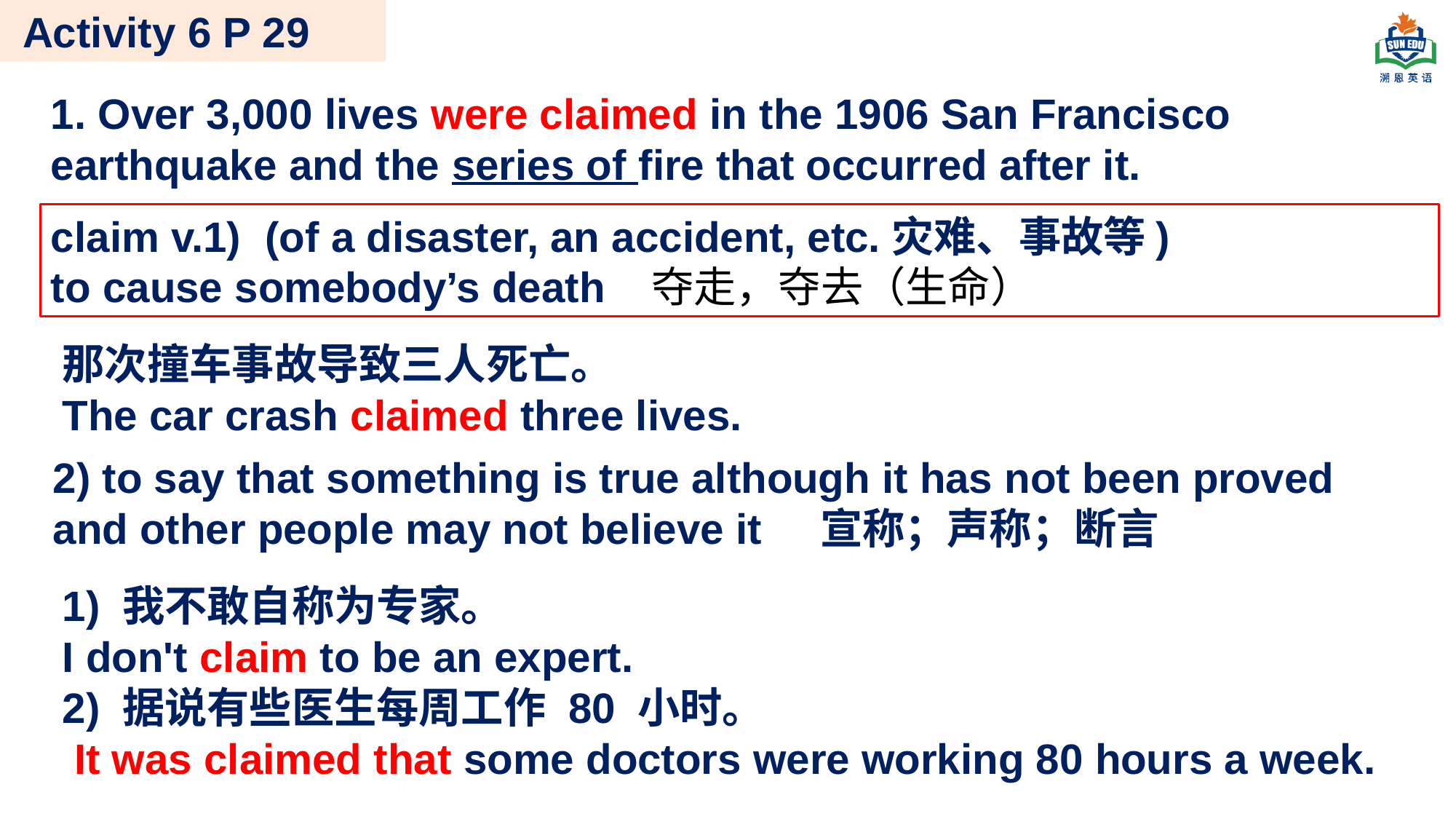

Activity 6 P 29
1. Over 3,000 lives were claimed in the 1906 San Francisco earthquake and the series of fire that occurred after it.
claim v.1)  (of a disaster, an accident, etc.灾难、事故等)
to cause somebody’s death   夺走，夺去（生命）
那次撞车事故导致三人死亡。
The car crash claimed three lives.
2) to say that something is true although it has not been proved and other people may not believe it    宣称；声称；断言
1) 我不敢自称为专家。
I don't claim to be an expert.
2) 据说有些医生每周工作 80 小时。
 It was claimed that some doctors were working 80 hours a week.